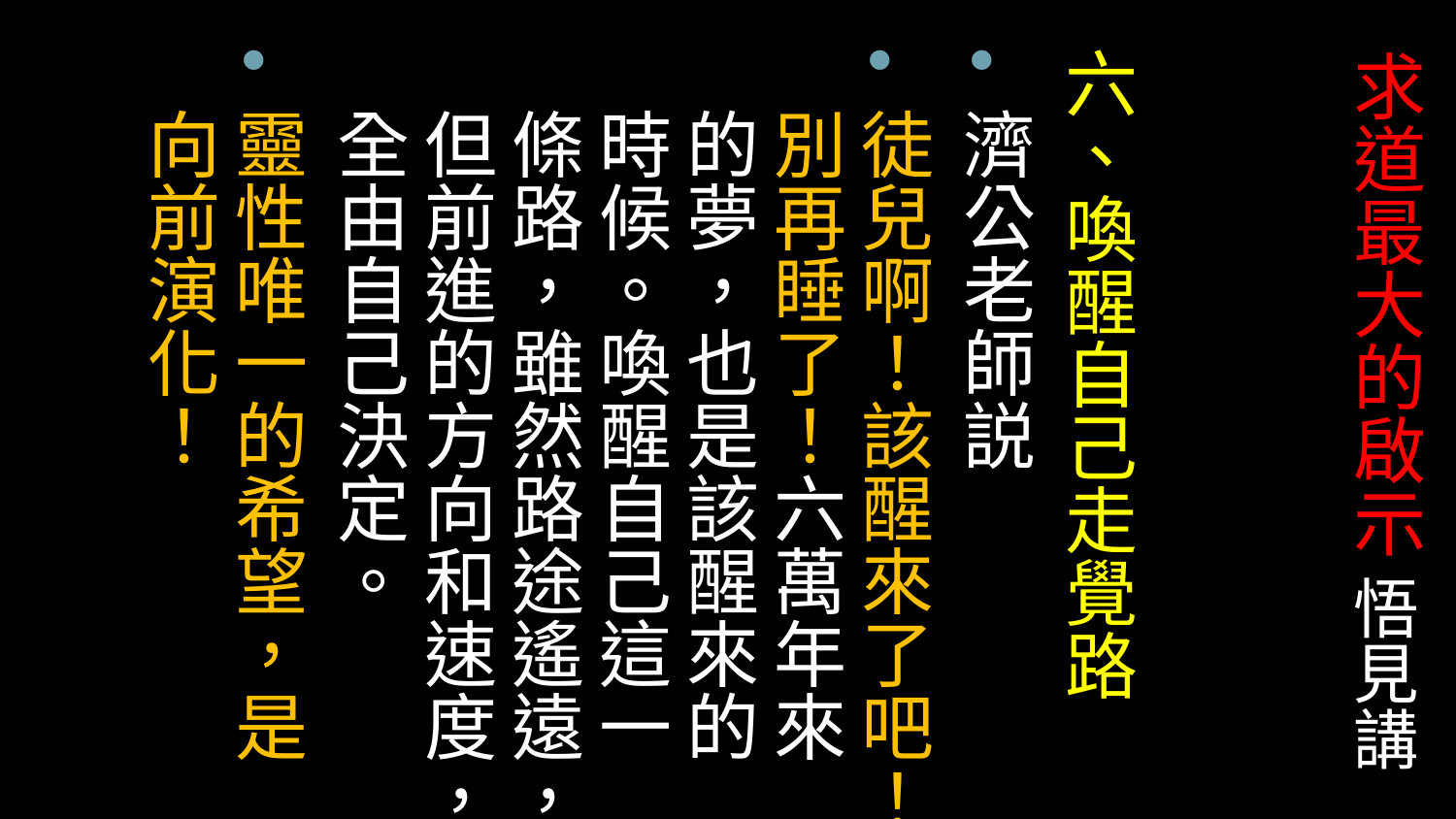

六、喚醒自己走覺路
濟公老師説
徒兒啊！該醒來了吧！別再睡了！六萬年來的夢，也是該醒來的時候。喚醒自己這一條路，雖然路途遙遠，但前進的方向和速度，全由自己決定。
靈性唯一的希望，是向前演化！

# 求道最大的啟示 悟見講